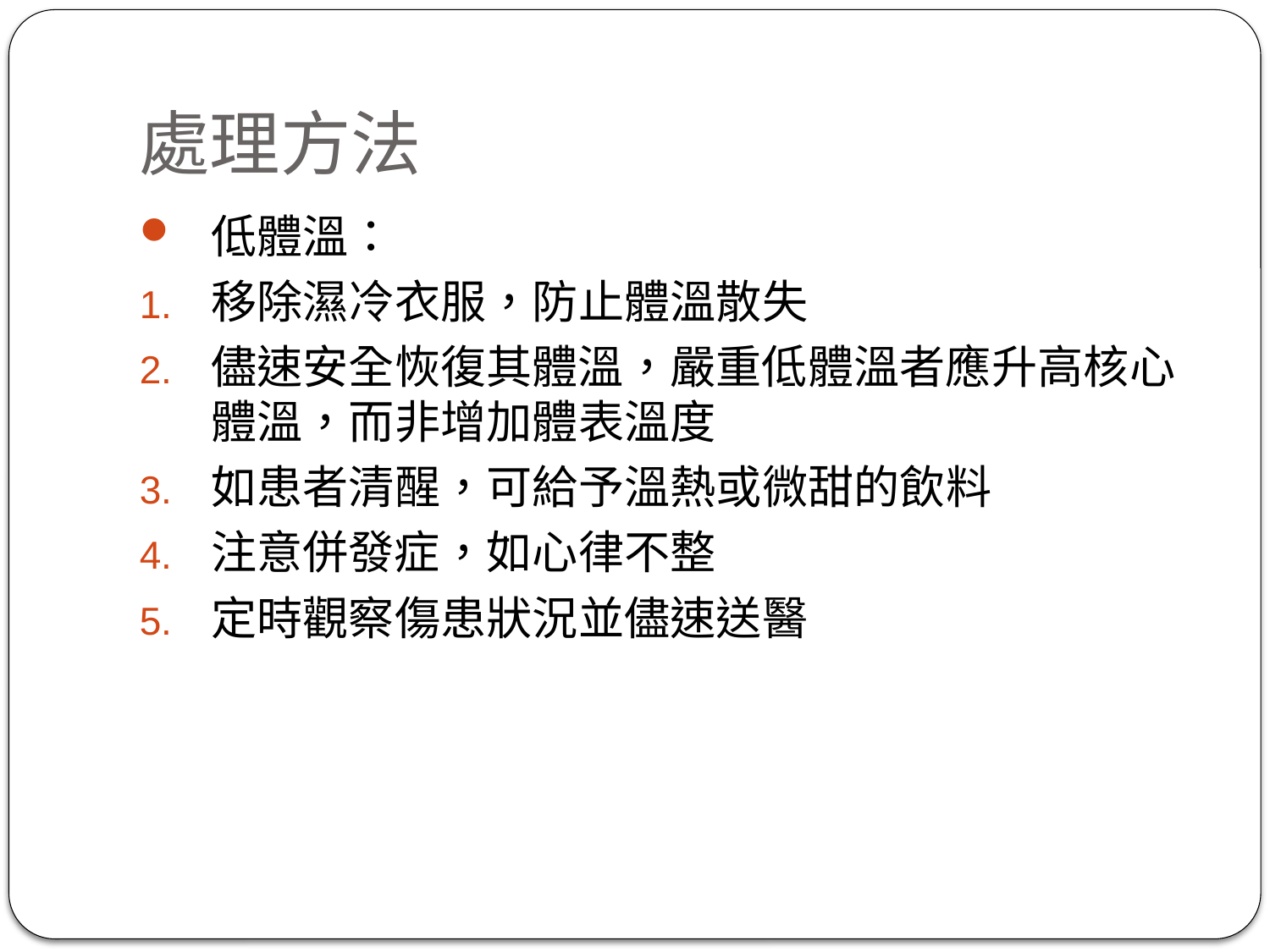

# 處理方法
低體溫：
移除濕冷衣服，防止體溫散失
儘速安全恢復其體溫，嚴重低體溫者應升高核心體溫，而非增加體表溫度
如患者清醒，可給予溫熱或微甜的飲料
注意併發症，如心律不整
定時觀察傷患狀況並儘速送醫